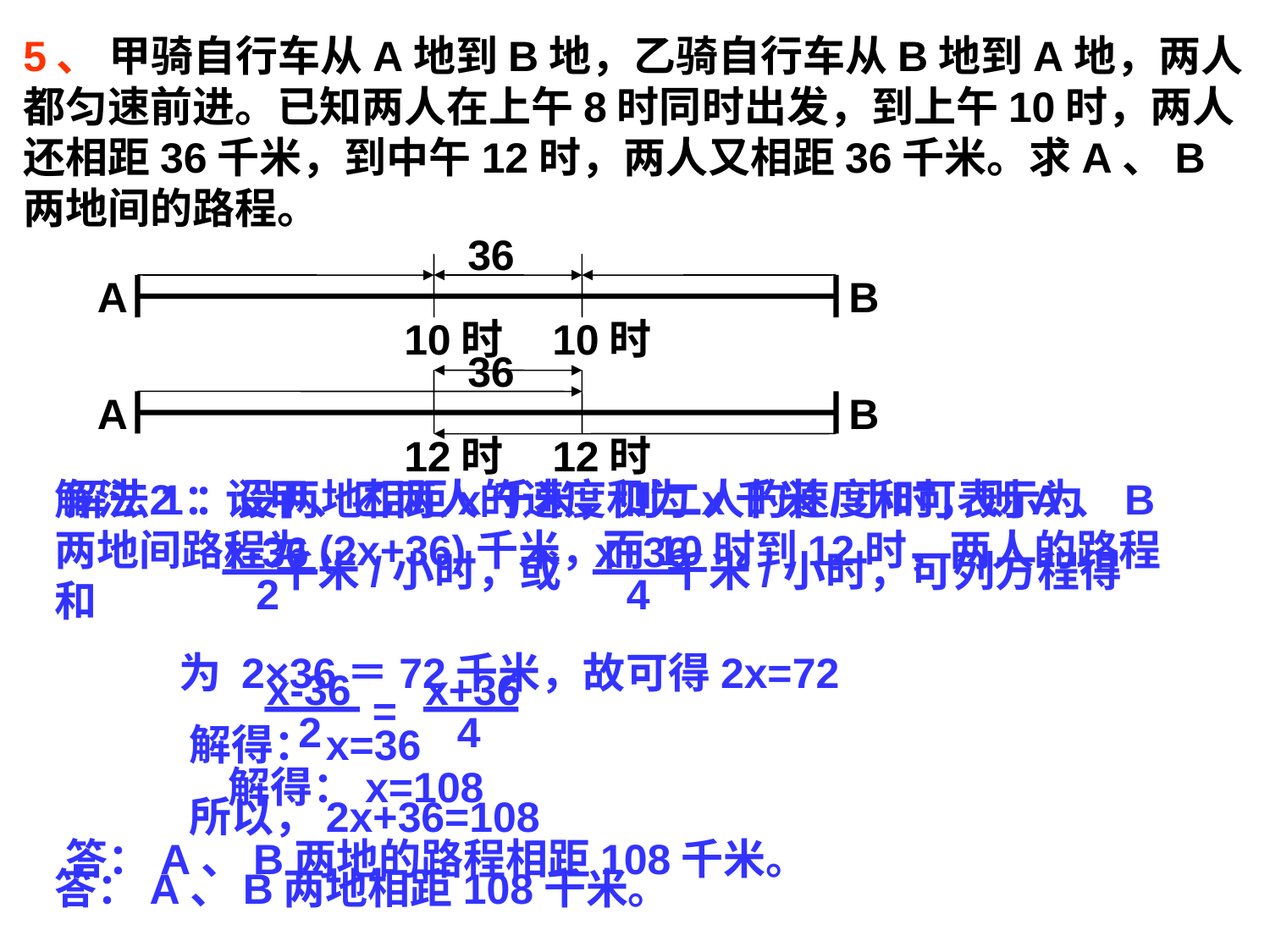

5、 甲骑自行车从A地到B地，乙骑自行车从B地到A地，两人都匀速前进。已知两人在上午8时同时出发，到上午10时，两人还相距36千米，到中午12时，两人又相距36千米。求A、B两地间的路程。
36

A
B

10时
10时
36

A
B

12时
12时

解法2：设甲、乙两人的速度和为x千米/小时，则A、B两地间路程为(2x+36)千米，而10时到12时，两人的路程和
            为 2×36＝72千米，故可得2x=72
             解得：x=36
             所以，2x+36=108
答：A、B两地相距108千米。
解法1：设两地相距x千米，则二人的速度和可表示为
                     千米/小时，或           千米/小时，可列方程得

                解得：x=108
答：A、B两地的路程相距108千米。
x-36
2

x+36
4

x-36
2

x+36
4

=